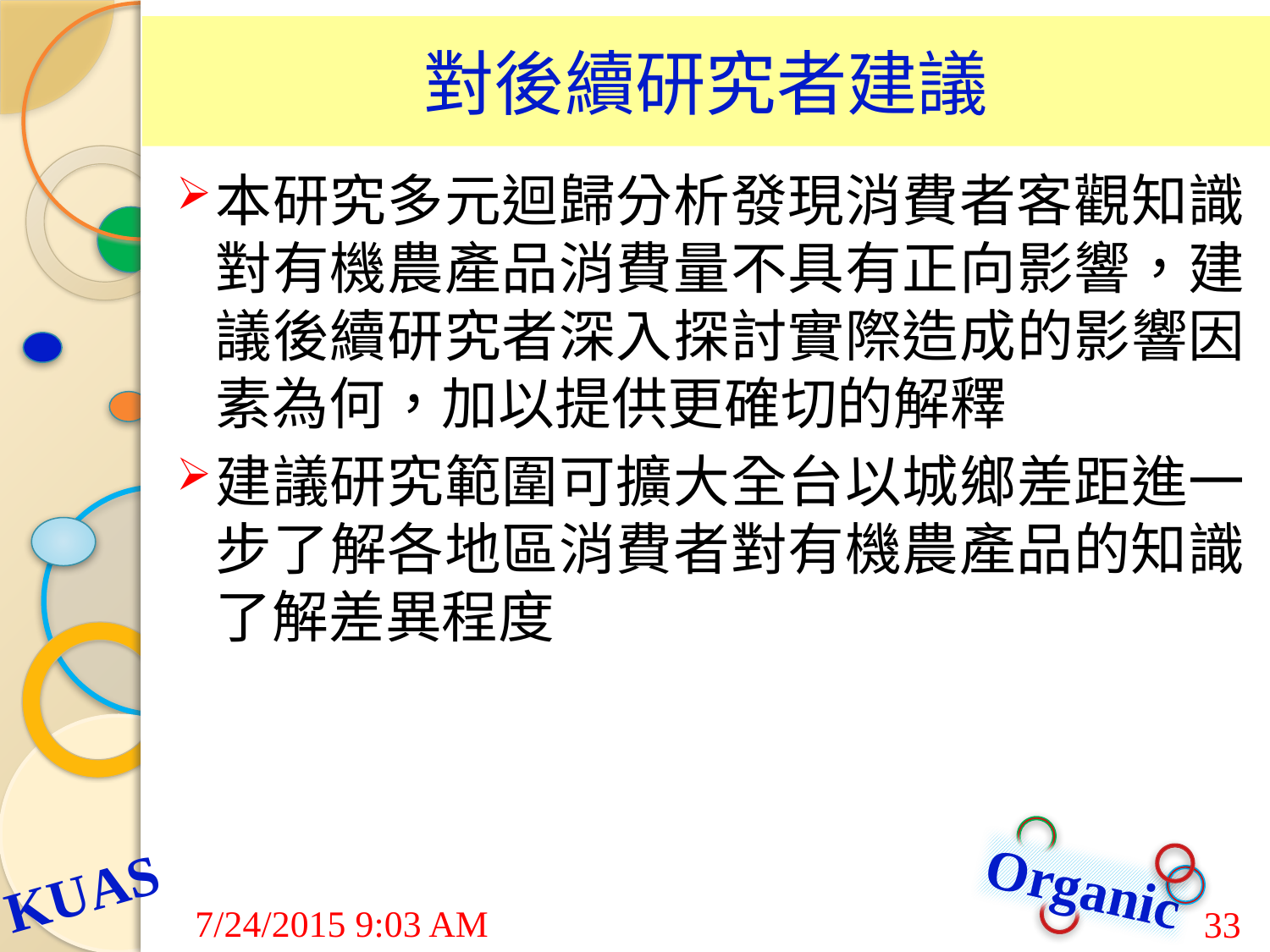

# 對後續研究者建議
本研究多元迴歸分析發現消費者客觀知識對有機農產品消費量不具有正向影響，建議後續研究者深入探討實際造成的影響因素為何，加以提供更確切的解釋
建議研究範圍可擴大全台以城鄉差距進一步了解各地區消費者對有機農產品的知識了解差異程度

7/24/2015 9:03 AM
33